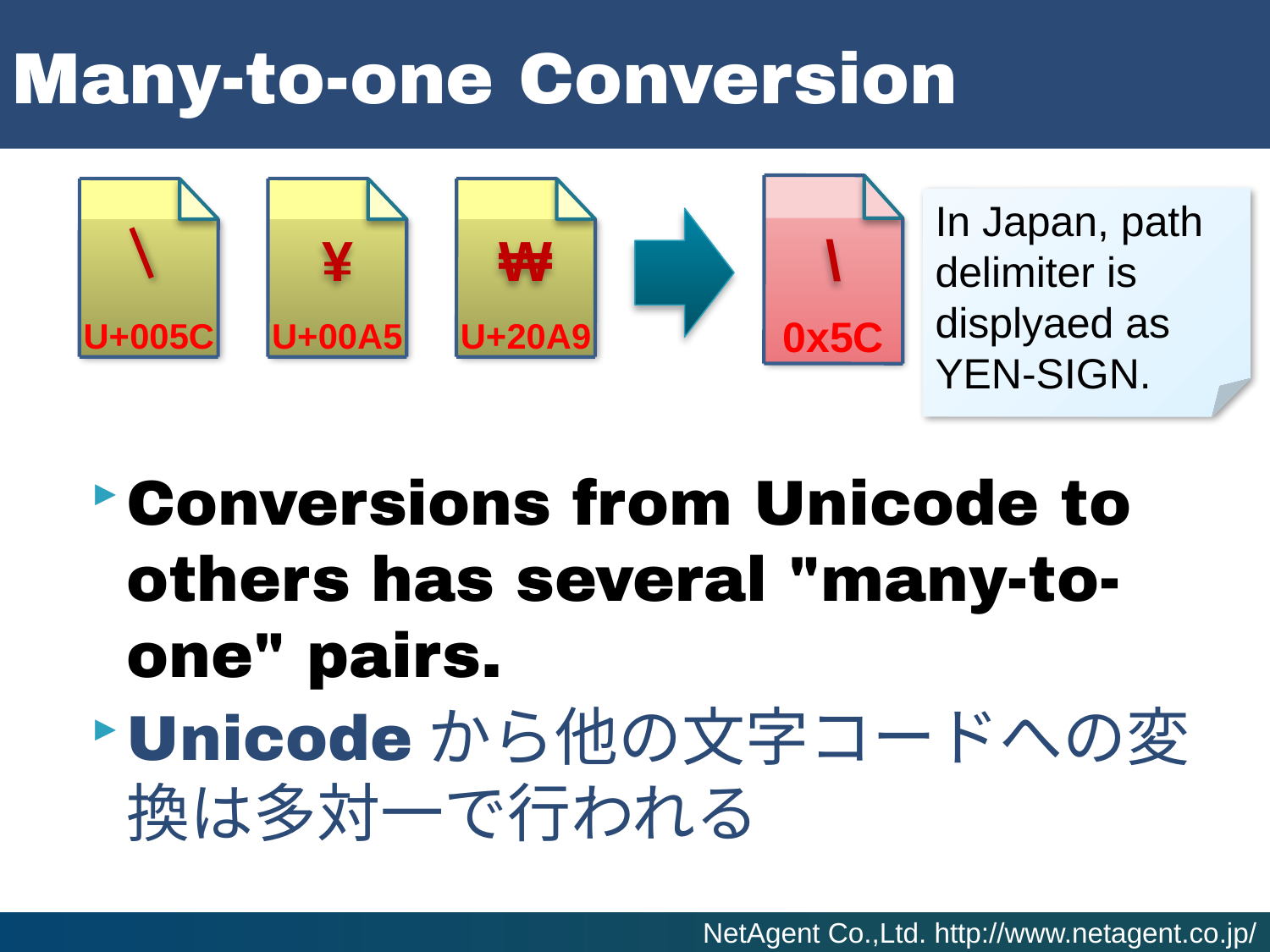

# Many-to-one Conversion

¥

₩
In Japan, path delimiter is
displyaed as YEN-SIGN.

Conversions from Unicode to others has several "many-to-one" pairs.
Unicodeから他の文字コードへの変換は多対一で行われる

\
0x5C
U+005C
U+00A5
U+20A9